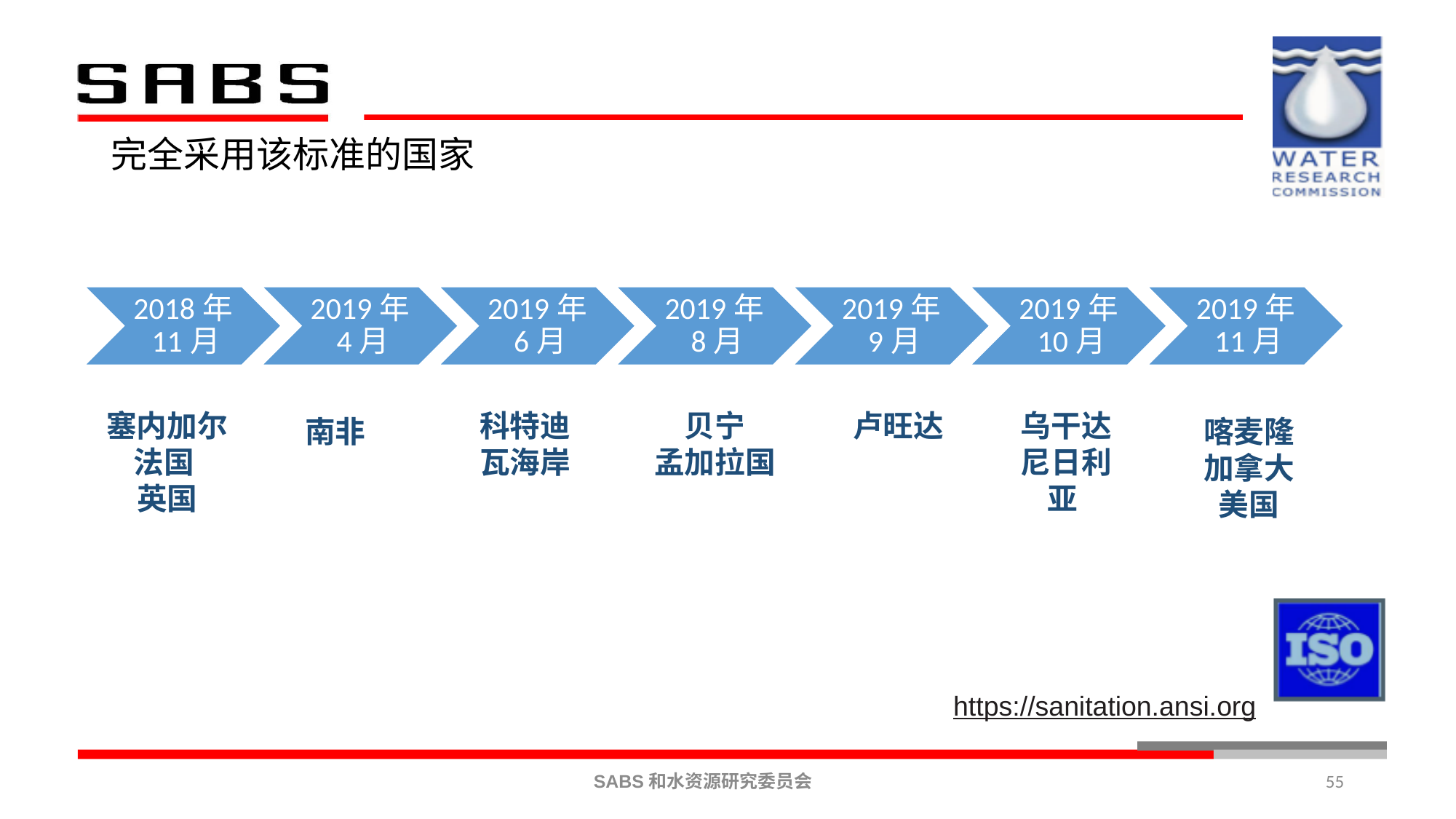

2018年11月
2019年4月
2019年6月
2019年8月
2019年9月
2019年10月
2019年11月

完全采用该标准的国家
塞内加尔
法国
英国
科特迪瓦海岸
贝宁
孟加拉国
卢旺达
乌干达
尼日利亚
南非
喀麦隆
加拿大
美国
https://sanitation.ansi.org
55